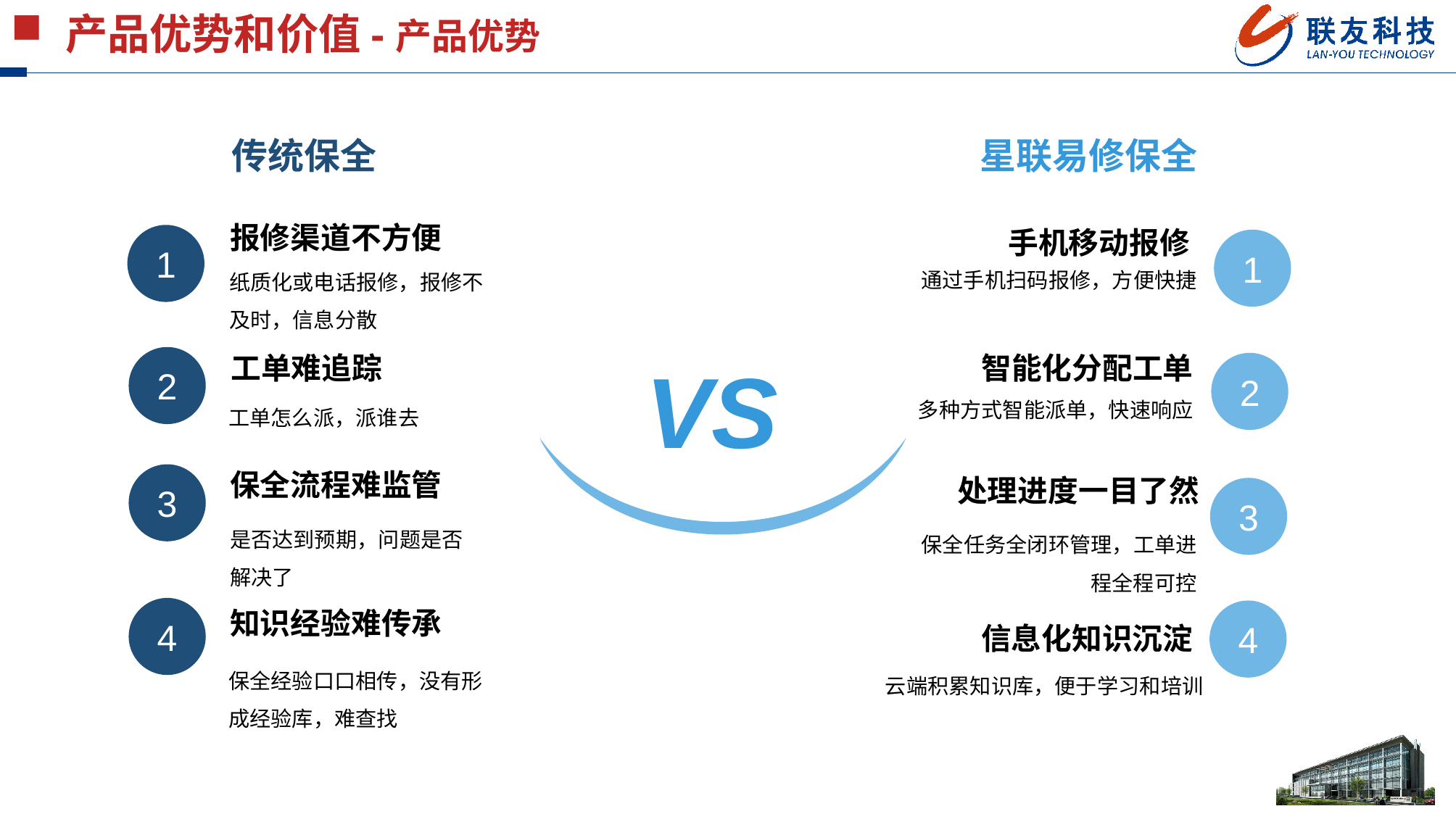

产品优势和价值-产品优势
传统保全
报修渠道不方便
纸质化或电话报修，报修不及时，信息分散
1
工单难追踪
工单怎么派，派谁去
2
保全流程难监管
是否达到预期，问题是否解决了
3
4
知识经验难传承
保全经验口口相传，没有形成经验库，难查找
星联易修保全
手机移动报修
通过手机扫码报修，方便快捷
1
VS

智能化分配工单
多种方式智能派单，快速响应
2
处理进度一目了然
保全任务全闭环管理，工单进程全程可控
3
4
信息化知识沉淀
云端积累知识库，便于学习和培训